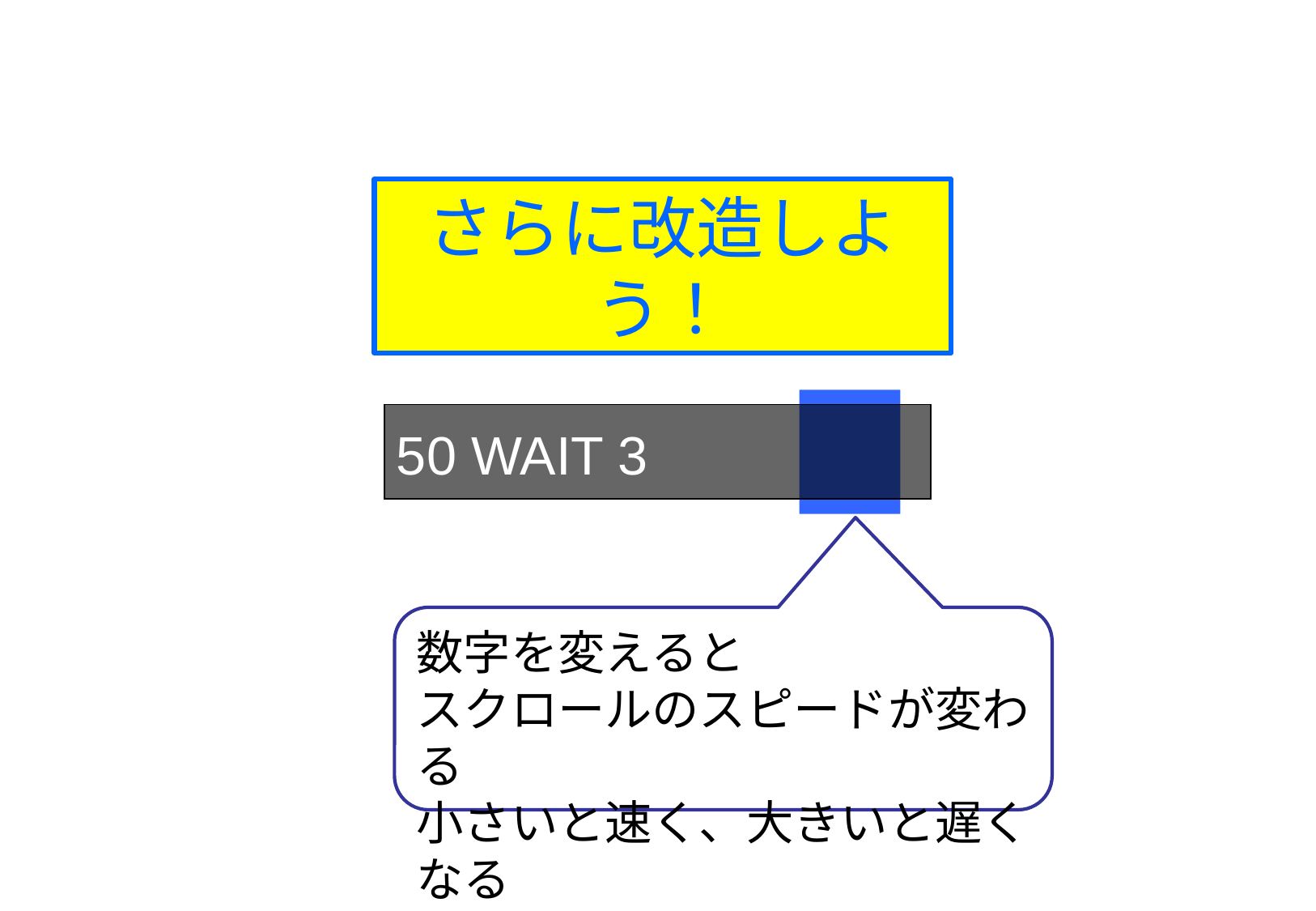

さらに改造しよう！

50 WAIT 3
数字を変えると
スクロールのスピードが変わる
小さいと速く、大きいと遅くなる